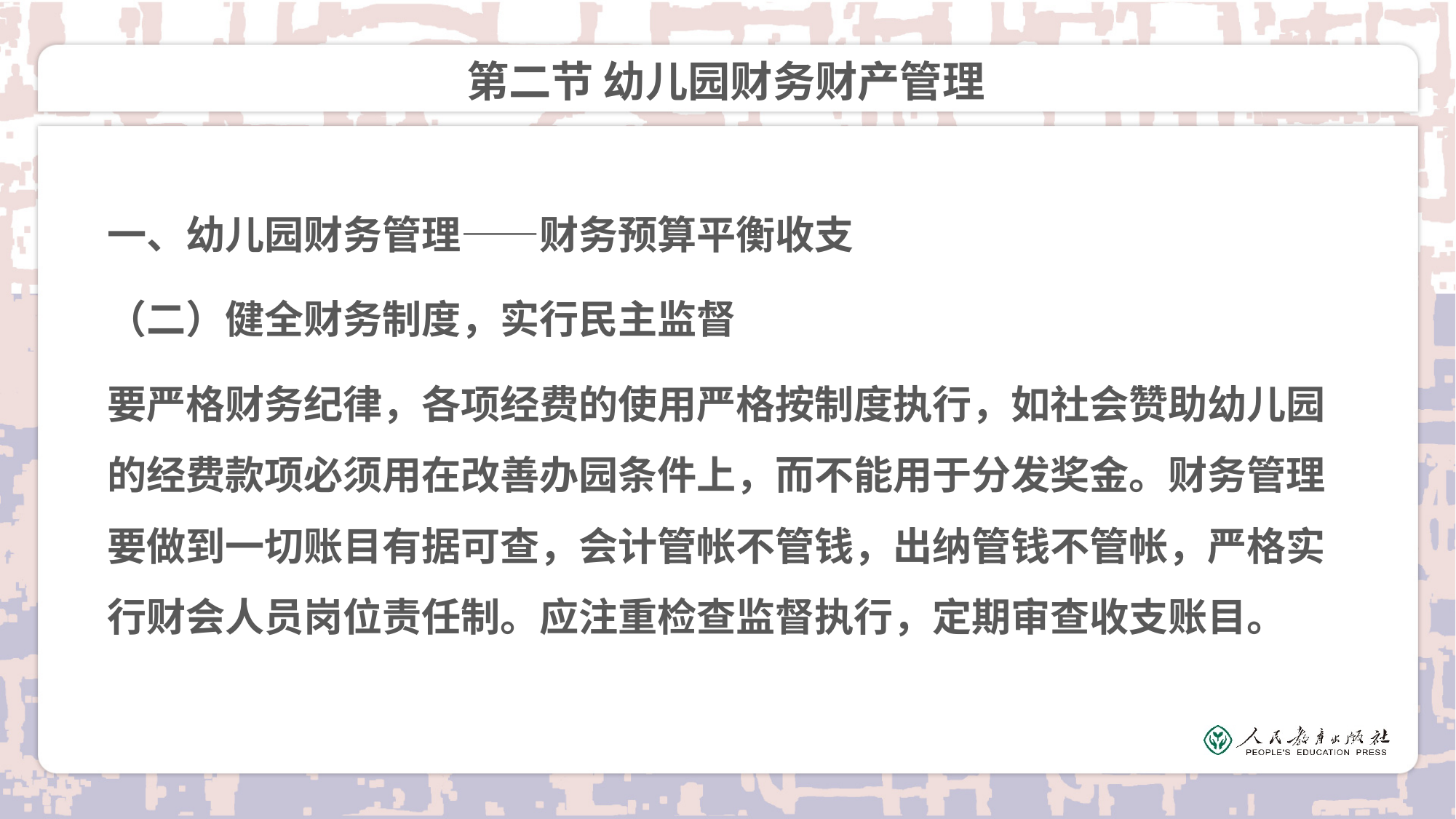

# 第二节 幼儿园财务财产管理
一、幼儿园财务管理——财务预算平衡收支
（二）健全财务制度，实行民主监督
要严格财务纪律，各项经费的使用严格按制度执行，如社会赞助幼儿园的经费款项必须用在改善办园条件上，而不能用于分发奖金。财务管理要做到一切账目有据可查，会计管帐不管钱，出纳管钱不管帐，严格实行财会人员岗位责任制。应注重检查监督执行，定期审查收支账目。